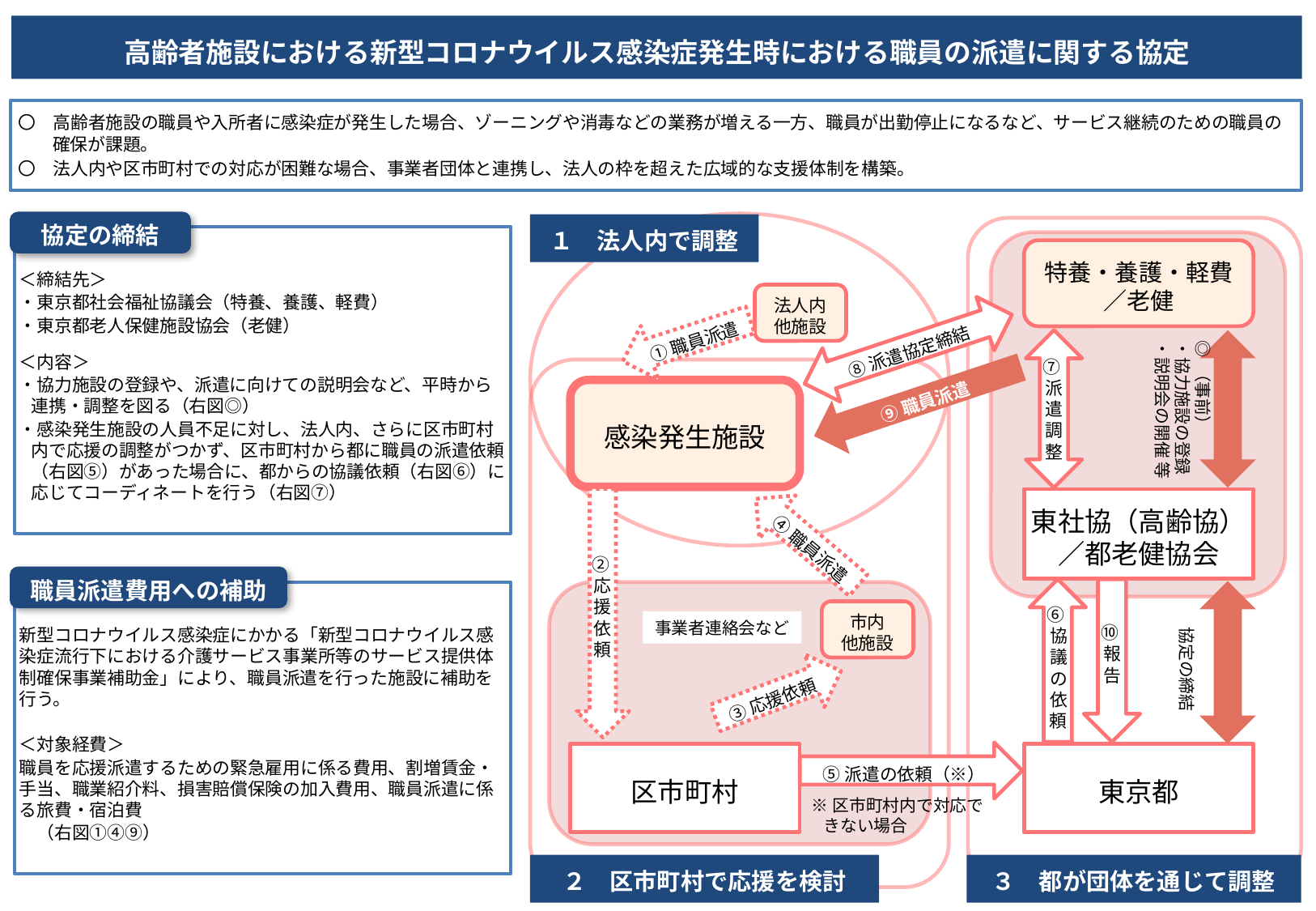

# 高齢者施設における新型コロナウイルス感染症発生時における職員の派遣に関する協定
〇　高齢者施設の職員や入所者に感染症が発生した場合、ゾーニングや消毒などの業務が増える一方、職員が出勤停止になるなど、サービス継続のための職員の確保が課題。
〇　法人内や区市町村での対応が困難な場合、事業者団体と連携し、法人の枠を超えた広域的な支援体制を構築。

協定の締結
１　法人内で調整

＜締結先＞
・東京都社会福祉協議会（特養、養護、軽費）
・東京都老人保健施設協会（老健）

＜内容＞
・協力施設の登録や、派遣に向けての説明会など、平時から連携・調整を図る（右図◎）
・感染発生施設の人員不足に対し、法人内、さらに区市町村内で応援の調整がつかず、区市町村から都に職員の派遣依頼（右図⑤）があった場合に、都からの協議依頼（右図⑥）に応じてコーディネートを行う（右図⑦）

特養・養護・軽費
／老健
法人内
他施設
①職員派遣
⑧派遣協定締結
◎ （事前）
・協力施設の登録
・説明会の開催 等

⑨職員派遣
感染発生施設

⑦派遣調整
東社協（高齢協）
／都老健協会
④職員派遣
職員派遣費用への補助

新型コロナウイルス感染症にかかる「新型コロナウイルス感染症流行下における介護サービス事業所等のサービス提供体制確保事業補助金」により、職員派遣を行った施設に補助を行う。

＜対象経費＞
職員を応援派遣するための緊急雇用に係る費用、割増賃金・手当、職業紹介料、損害賠償保険の加入費用、職員派遣に係る旅費・宿泊費
　（右図①④⑨）

②応援依頼
　協定の締結
市内
他施設
事業者連絡会など
⑥協議の依頼
⑩報告

③応援依頼
⑤派遣の依頼（※）
区市町村
東京都
※区市町村内で対応できない場合
２　区市町村で応援を検討
３　都が団体を通じて調整